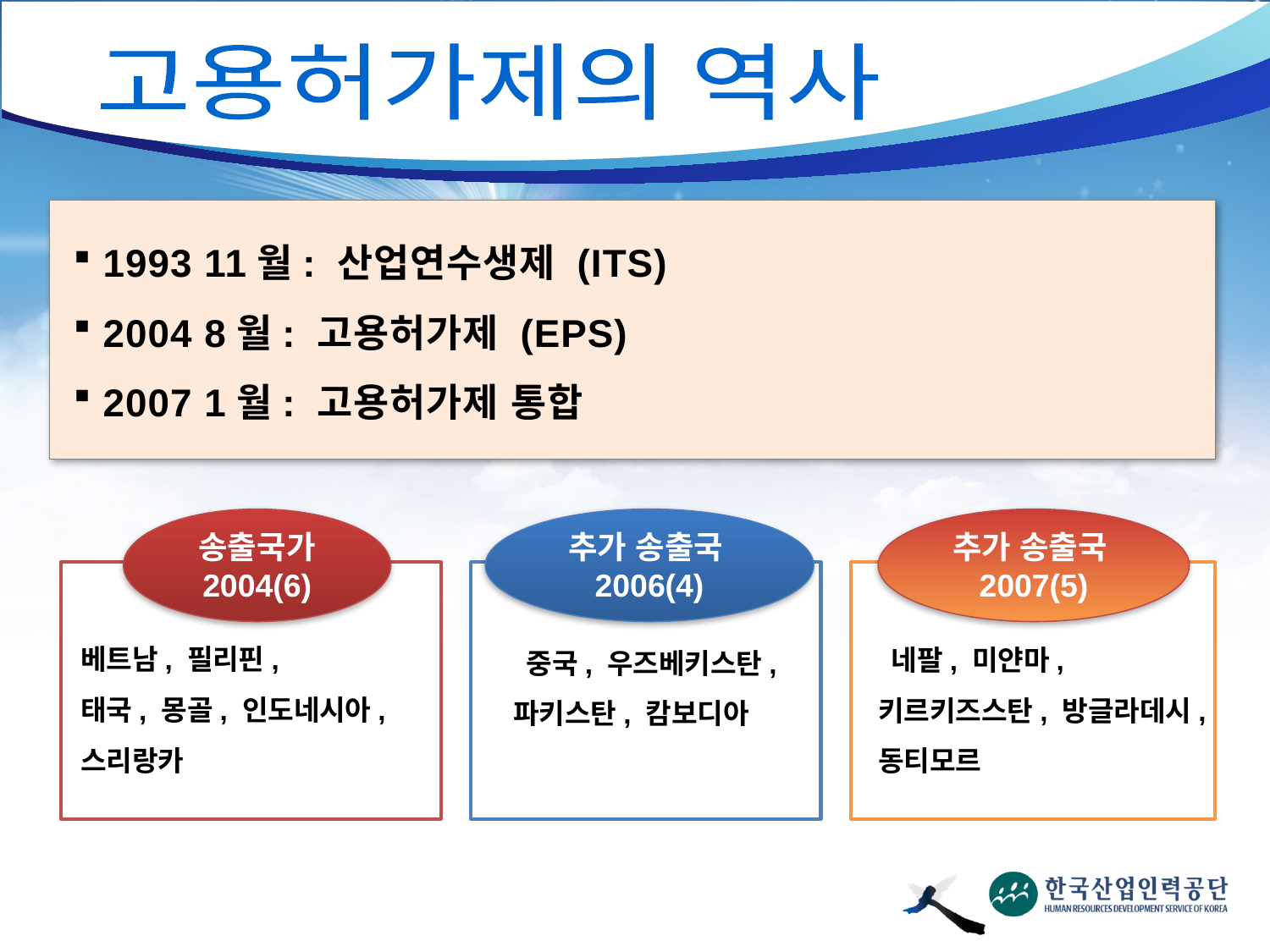

고용허가제의 역사

 1993 11월: 산업연수생제 (ITS)
 2004 8월: 고용허가제 (EPS)
 2007 1월: 고용허가제 통합
 국내인력을 구하지 못한 기업에게 적정규모의 외국인근로자
   (단순기능인력)를 합법적으로 고용할 수 있도록 허가해 주는 제도
송출국가 2004(6)

베트남, 필리핀,
태국, 몽골, 인도네시아,
스리랑카
추가 송출국2006(4)

 중국, 우즈베키스탄,
파키스탄, 캄보디아
추가 송출국2007(5)

 네팔, 미얀마,
키르키즈스탄, 방글라데시,
동티모르